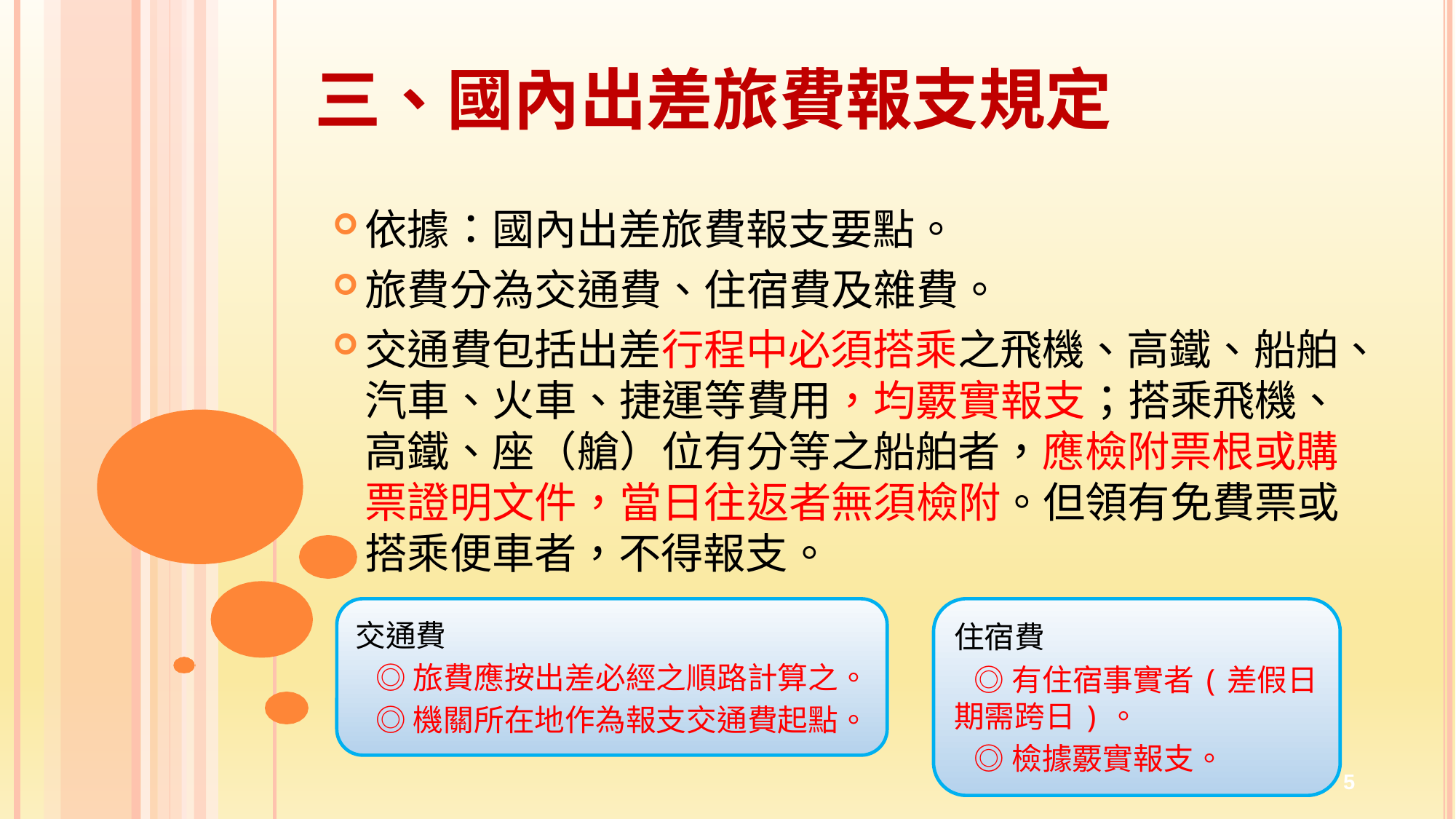

# 三、國內出差旅費報支規定

依據：國內出差旅費報支要點。
旅費分為交通費、住宿費及雜費。
交通費包括出差行程中必須搭乘之飛機、高鐵、船舶、汽車、火車、捷運等費用，均覈實報支；搭乘飛機、高鐵、座（艙）位有分等之船舶者，應檢附票根或購票證明文件，當日往返者無須檢附。但領有免費票或搭乘便車者，不得報支。

交通費
   ◎旅費應按出差必經之順路計算之。
   ◎機關所在地作為報支交通費起點。
住宿費
   ◎有住宿事實者(差假日期需跨日)。
   ◎檢據覈實報支。
3
5